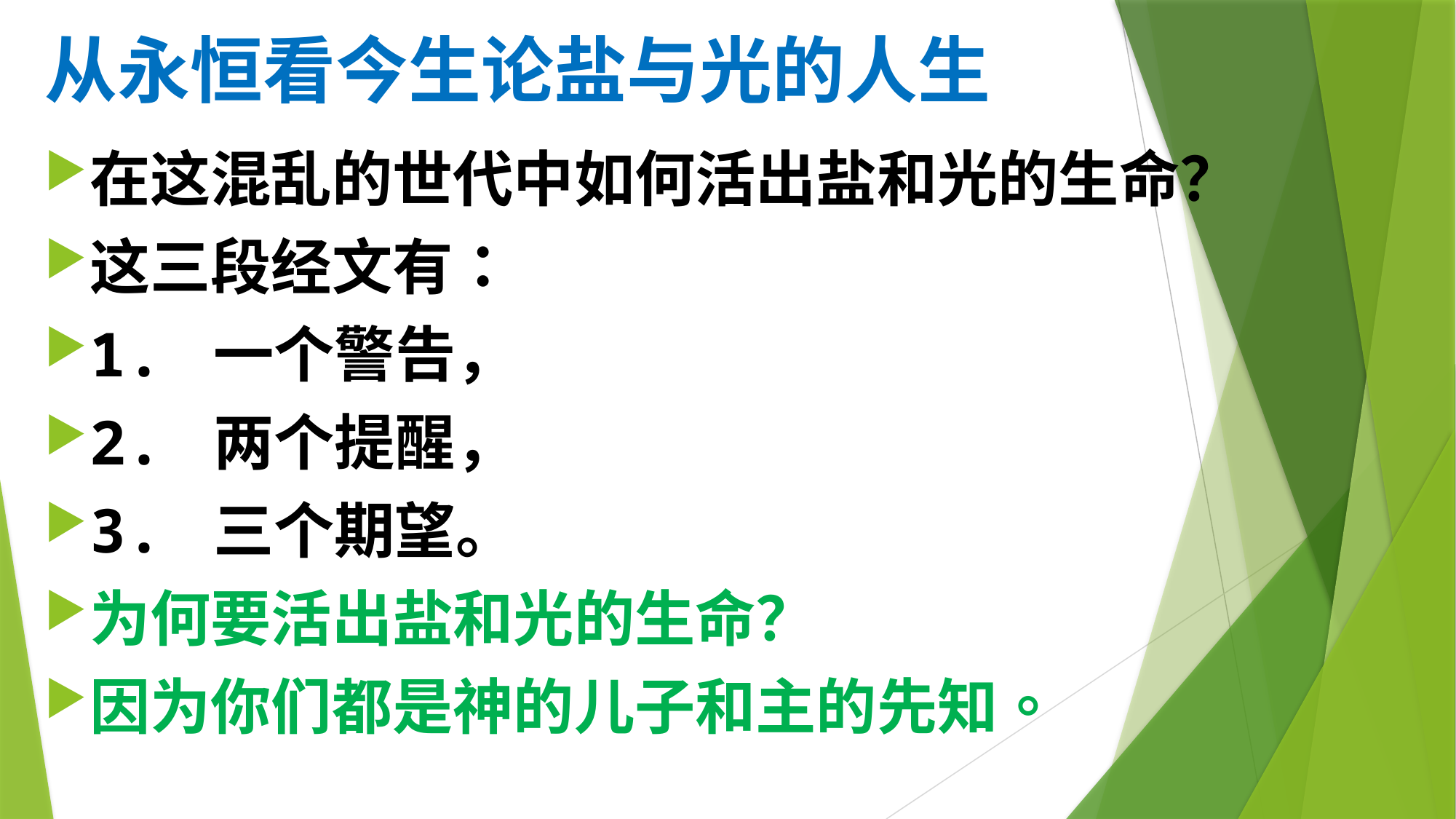

# 从永恒看今生论盐与光的人生
在这混乱的世代中如何活出盐和光的生命？
这三段经文有：
1. 一个警告，
2. 两个提醒，
3. 三个期望。
为何要活出盐和光的生命？
因为你们都是神的儿子和主的先知。